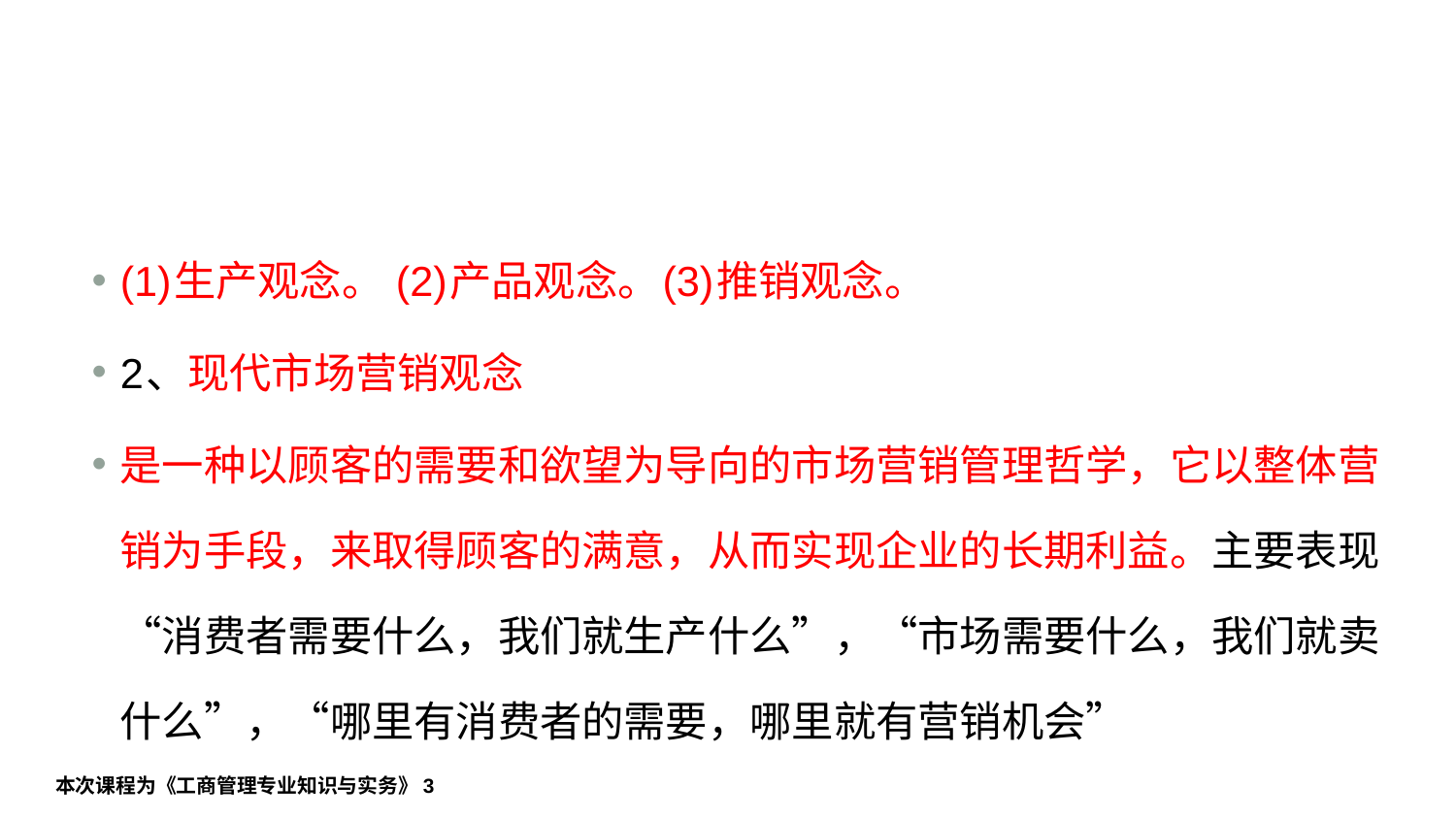

#

(1)生产观念。 (2)产品观念。(3)推销观念。
2、现代市场营销观念
是一种以顾客的需要和欲望为导向的市场营销管理哲学，它以整体营销为手段，来取得顾客的满意，从而实现企业的长期利益。主要表现“消费者需要什么，我们就生产什么”，“市场需要什么，我们就卖什么”，“哪里有消费者的需要，哪里就有营销机会”